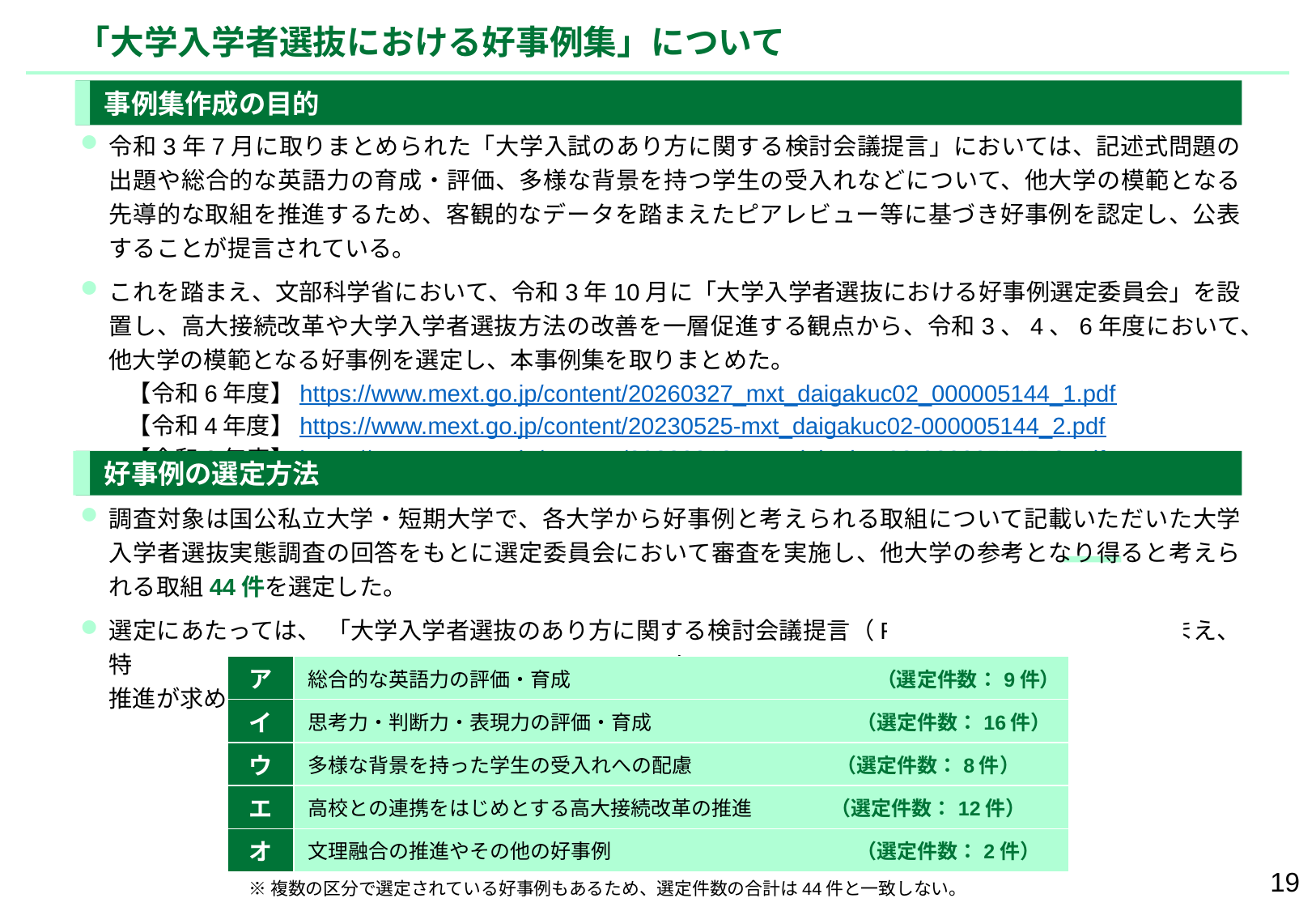

# 「大学入学者選抜における好事例集」について

事例集作成の目的
令和3年7月に取りまとめられた「大学入試のあり方に関する検討会議提言」においては、記述式問題の出題や総合的な英語力の育成・評価、多様な背景を持つ学生の受入れなどについて、他大学の模範となる先導的な取組を推進するため、客観的なデータを踏まえたピアレビュー等に基づき好事例を認定し、公表することが提言されている。
これを踏まえ、文部科学省において、令和3年10月に「大学入学者選抜における好事例選定委員会」を設置し、高大接続改革や大学入学者選抜方法の改善を一層促進する観点から、令和3、4、6年度において、他大学の模範となる好事例を選定し、本事例集を取りまとめた。
　　【令和6年度】https://www.mext.go.jp/content/20260327_mxt_daigakuc02_000005144_1.pdf
　　【令和4年度】https://www.mext.go.jp/content/20230525-mxt_daigakuc02-000005144_2.pdf
　　【令和3年度】https://www.mext.go.jp/content/20220818-mxt_daigakuc02-000005145_2.pdf

好事例の選定方法
調査対象は国公私立大学・短期大学で、各大学から好事例と考えられる取組について記載いただいた大学入学者選抜実態調査の回答をもとに選定委員会において審査を実施し、他大学の参考となり得ると考えられる取組44件を選定した。
選定にあたっては、 「大学入学者選抜のあり方に関する検討会議提言（R3.7.8文部科学省）」を踏まえ、特に
推進が求められている以下を選定の対象項目として設定した。

| ア | 総合的な英語力の評価・育成　　　　　　　　　　　　　　 （選定件数：9件） |
| --- | --- |
| イ | 思考力・判断力・表現力の評価・育成　　　　　　　　　 （選定件数：16件） |
| ウ | 多様な背景を持った学生の受入れへの配慮　　　　　　 （選定件数：8件） |
| エ | 高校との連携をはじめとする高大接続改革の推進　　　 （選定件数：12件） |
| オ | 文理融合の推進やその他の好事例　　　　　　　　　　　 （選定件数：2件） |
19
※複数の区分で選定されている好事例もあるため、選定件数の合計は44件と一致しない。